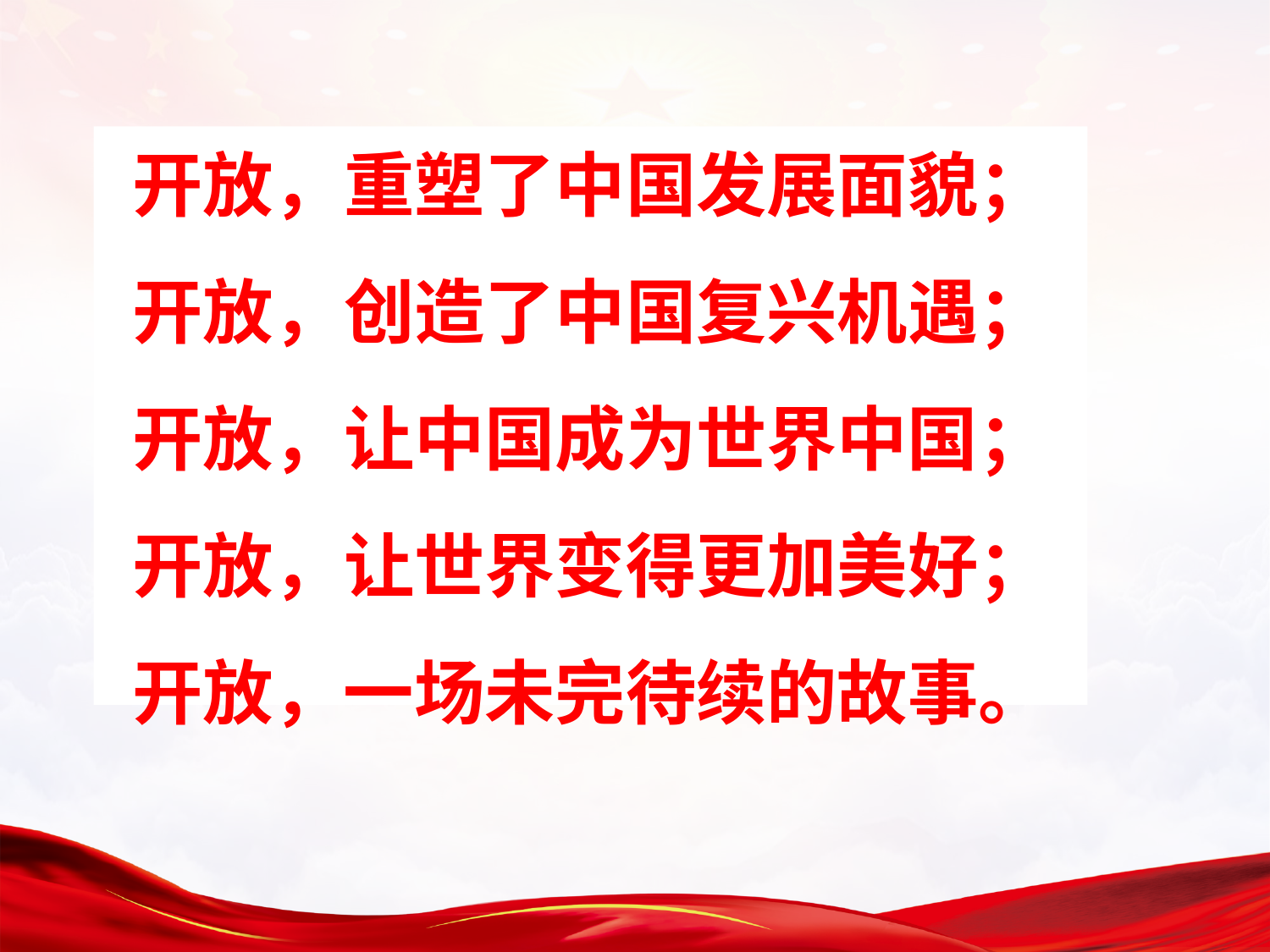

开放，重塑了中国发展面貌；
开放，创造了中国复兴机遇；
开放，让中国成为世界中国；
开放，让世界变得更加美好；
开放，一场未完待续的故事。